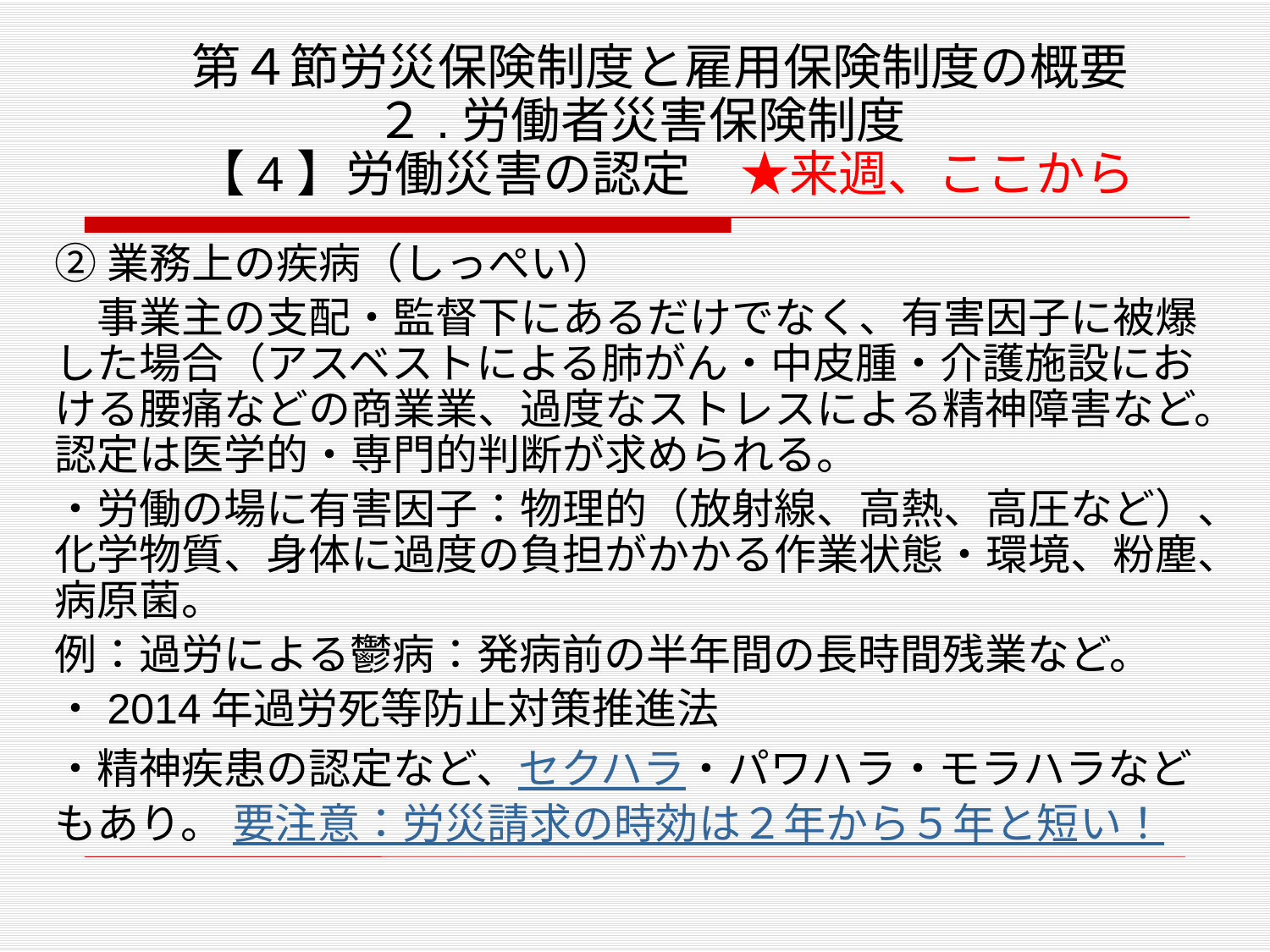

# 第４節労災保険制度と雇用保険制度の概要 ２.労働者災害保険制度　 【4】労働災害の認定　★来週、ここから
②業務上の疾病（しっぺい）
　事業主の支配・監督下にあるだけでなく、有害因子に被爆した場合（アスベストによる肺がん・中皮腫・介護施設における腰痛などの商業業、過度なストレスによる精神障害など。認定は医学的・専門的判断が求められる。
・労働の場に有害因子：物理的（放射線、高熱、高圧など）、化学物質、身体に過度の負担がかかる作業状態・環境、粉塵、病原菌。
例：過労による鬱病：発病前の半年間の長時間残業など。
・2014年過労死等防止対策推進法
・精神疾患の認定など、セクハラ・パワハラ・モラハラなどもあり。 要注意：労災請求の時効は２年から５年と短い！